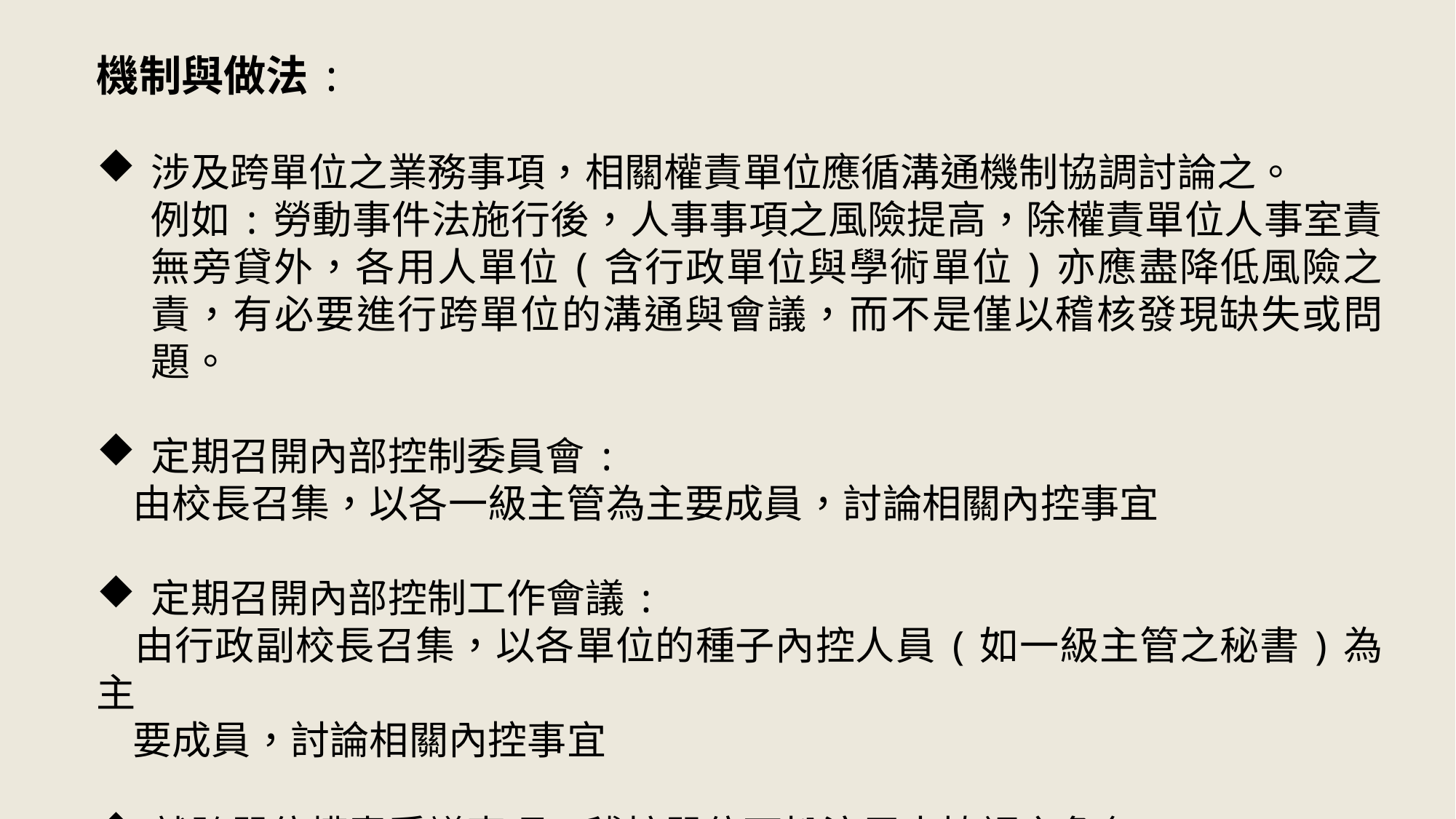

機制與做法:

涉及跨單位之業務事項，相關權責單位應循溝通機制協調討論之。
例如:勞動事件法施行後，人事事項之風險提高，除權責單位人事室責無旁貸外，各用人單位(含行政單位與學術單位)亦應盡降低風險之責，有必要進行跨單位的溝通與會議，而不是僅以稽核發現缺失或問題。

定期召開內部控制委員會:
   由校長召集，以各一級主管為主要成員，討論相關內控事宜

定期召開內部控制工作會議:
   由行政副校長召集，以各單位的種子內控人員(如一級主管之秘書)為主
   要成員，討論相關內控事宜

就跨單位權責爭議事項，稽核單位可扮演居中協調之角色。